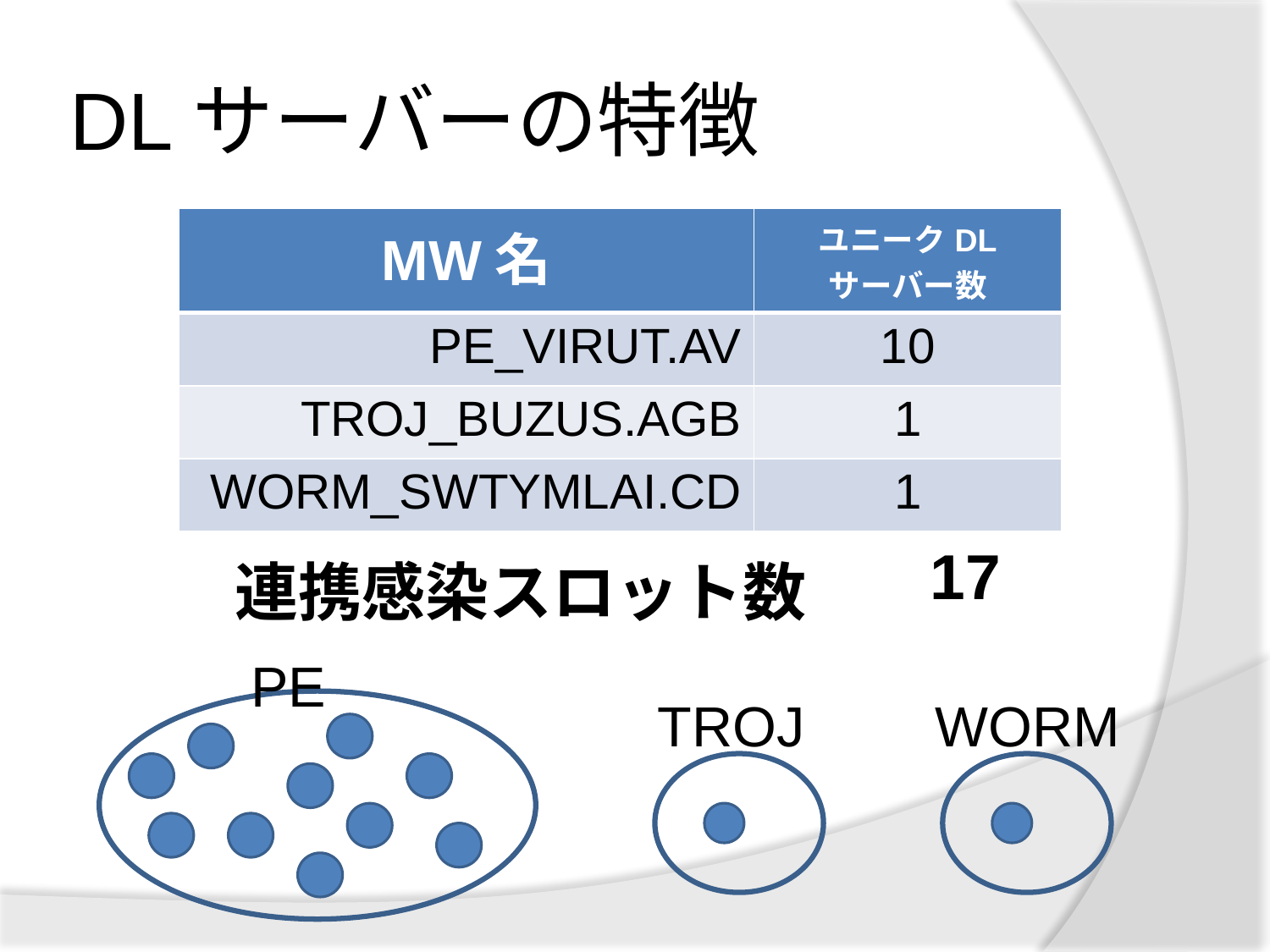

# DLサーバーの特徴
| MW名 | ユニークDL サーバー数 |
| --- | --- |
| PE\_VIRUT.AV | 10 |
| TROJ\_BUZUS.AGB | 1 |
| WORM\_SWTYMLAI.CD | 1 |
| 連携感染スロット数 | 17 |
| --- | --- |
PE
TROJ
WORM